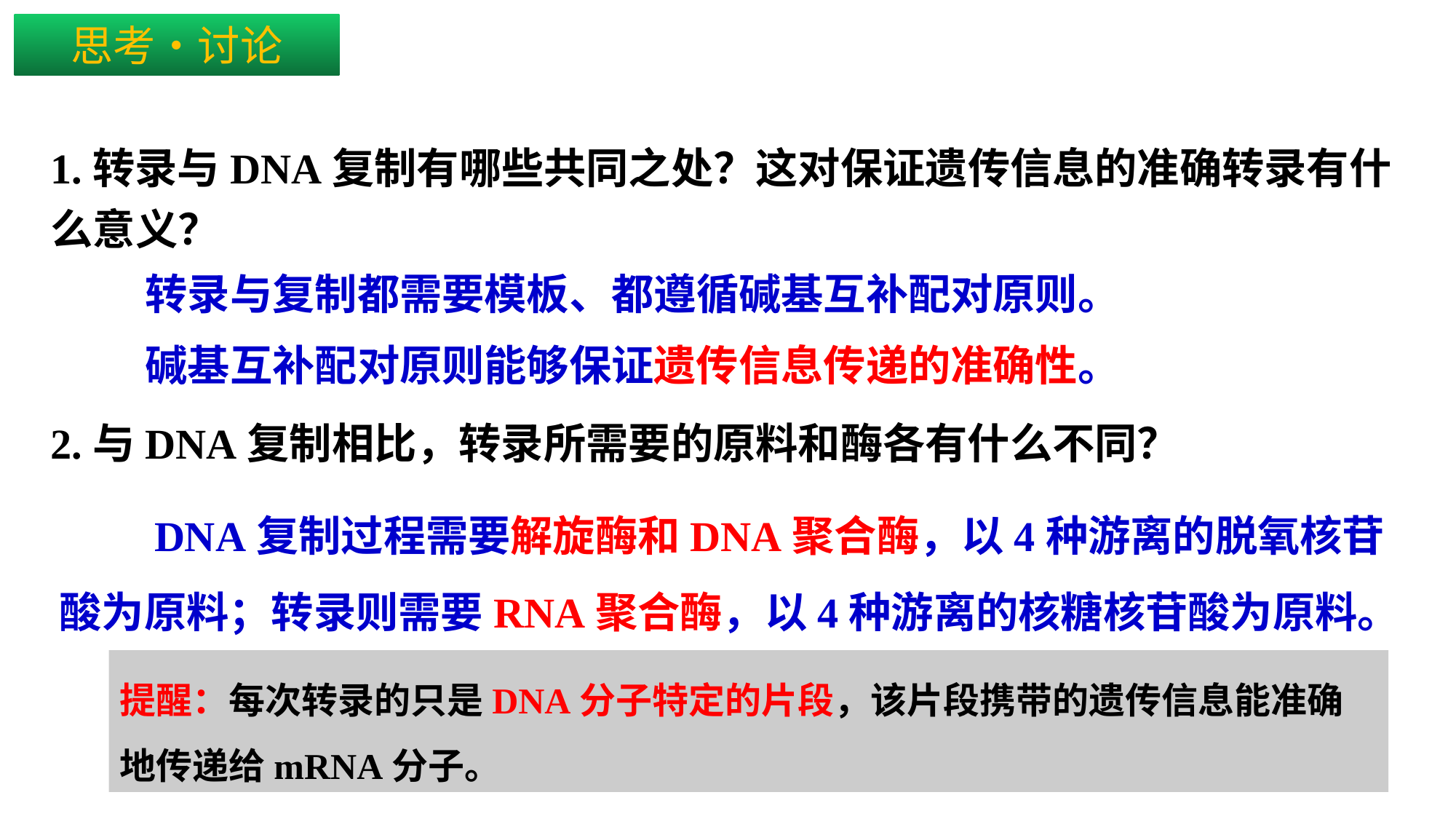

思考•讨论
1.转录与DNA复制有哪些共同之处？这对保证遗传信息的准确转录有什么意义？
转录与复制都需要模板、都遵循碱基互补配对原则。
碱基互补配对原则能够保证遗传信息传递的准确性。
2.与DNA复制相比，转录所需要的原料和酶各有什么不同？
         DNA复制过程需要解旋酶和DNA聚合酶，以4种游离的脱氧核苷酸为原料；转录则需要RNA聚合酶，以4种游离的核糖核苷酸为原料。
提醒：每次转录的只是DNA分子特定的片段，该片段携带的遗传信息能准确地传递给mRNA分子。